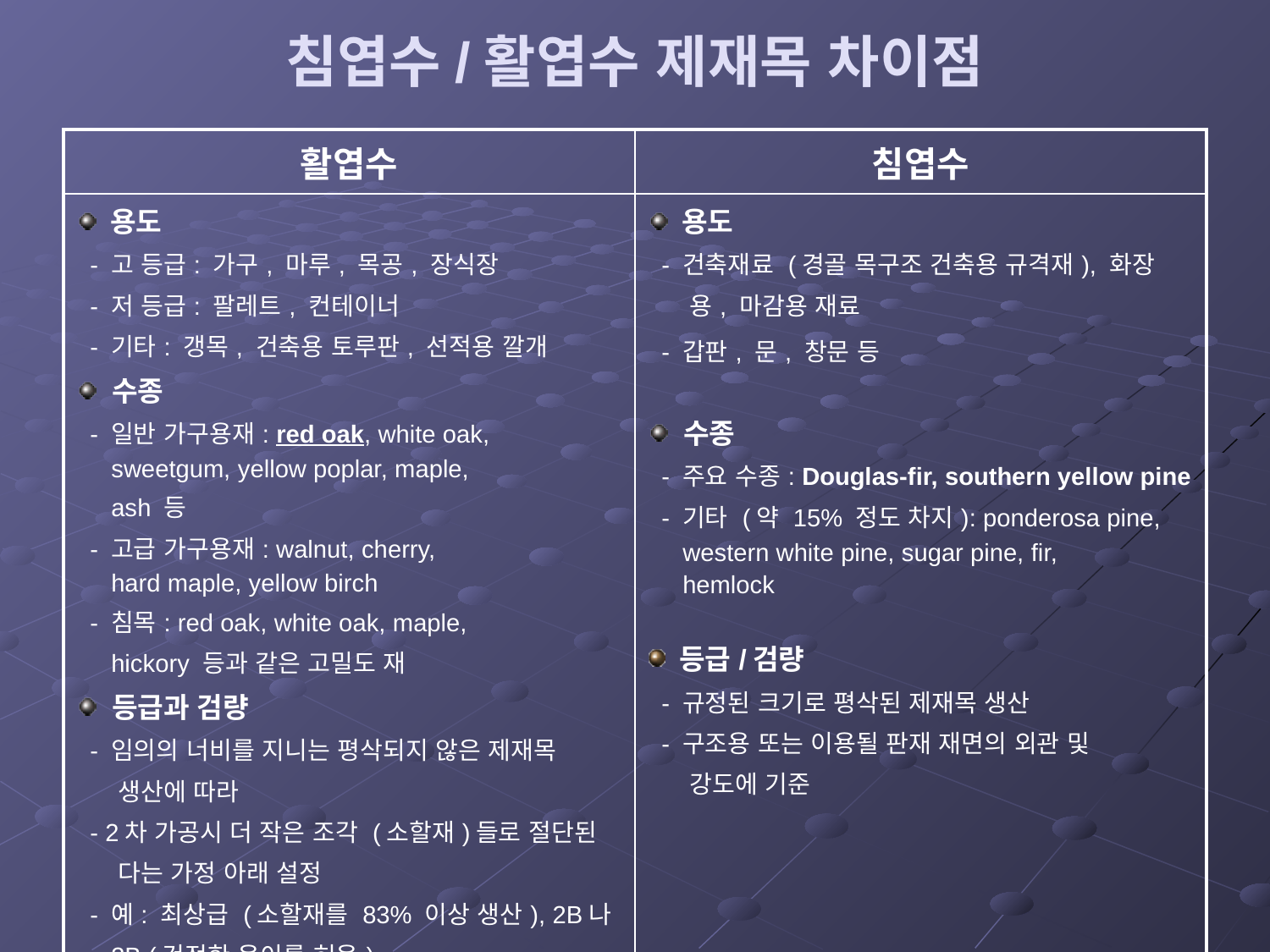

# 침엽수/활엽수 제재목 차이점
| 활엽수 | 침엽수 |
| --- | --- |
| 용도 - 고 등급: 가구, 마루, 목공, 장식장 - 저 등급: 팔레트, 컨테이너 - 기타: 갱목, 건축용 토루판, 선적용 깔개 수종 - 일반 가구용재: red oak, white oak, sweetgum, yellow poplar, maple, ash 등 - 고급 가구용재: walnut, cherry, hard maple, yellow birch - 침목: red oak, white oak, maple, hickory 등과 같은 고밀도 재 등급과 검량 - 임의의 너비를 지니는 평삭되지 않은 제재목 생산에 따라 - 2차 가공시 더 작은 조각 (소할재)들로 절단된 다는 가정 아래 설정 - 예: 최상급 (소할재를 83% 이상 생산), 2B나 3B (건전한 옹이를 허용) | 용도 - 건축재료 (경골 목구조 건축용 규격재), 화장 용, 마감용 재료 - 갑판, 문, 창문 등 수종 - 주요 수종: Douglas-fir, southern yellow pine - 기타 (약 15% 정도 차지): ponderosa pine, western white pine, sugar pine, fir, hemlock 등급/검량 - 규정된 크기로 평삭된 제재목 생산 - 구조용 또는 이용될 판재 재면의 외관 및 강도에 기준 |